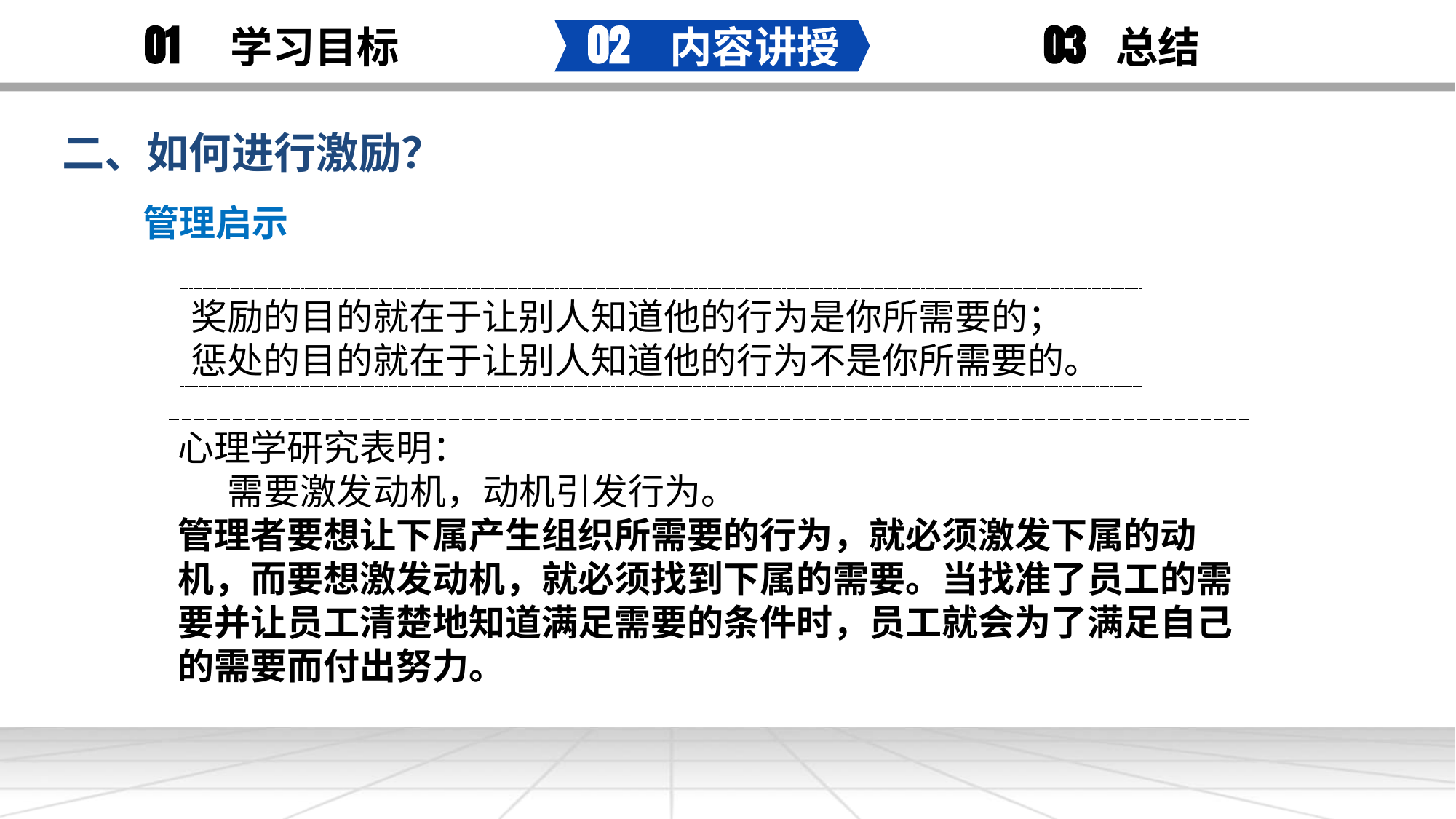

02   内容讲授
03  总结
01    学习目标

二、如何进行激励？
管理启示
奖励的目的就在于让别人知道他的行为是你所需要的；
惩处的目的就在于让别人知道他的行为不是你所需要的。
心理学研究表明：
     需要激发动机，动机引发行为。
管理者要想让下属产生组织所需要的行为，就必须激发下属的动机，而要想激发动机，就必须找到下属的需要。当找准了员工的需要并让员工清楚地知道满足需要的条件时，员工就会为了满足自己的需要而付出努力。